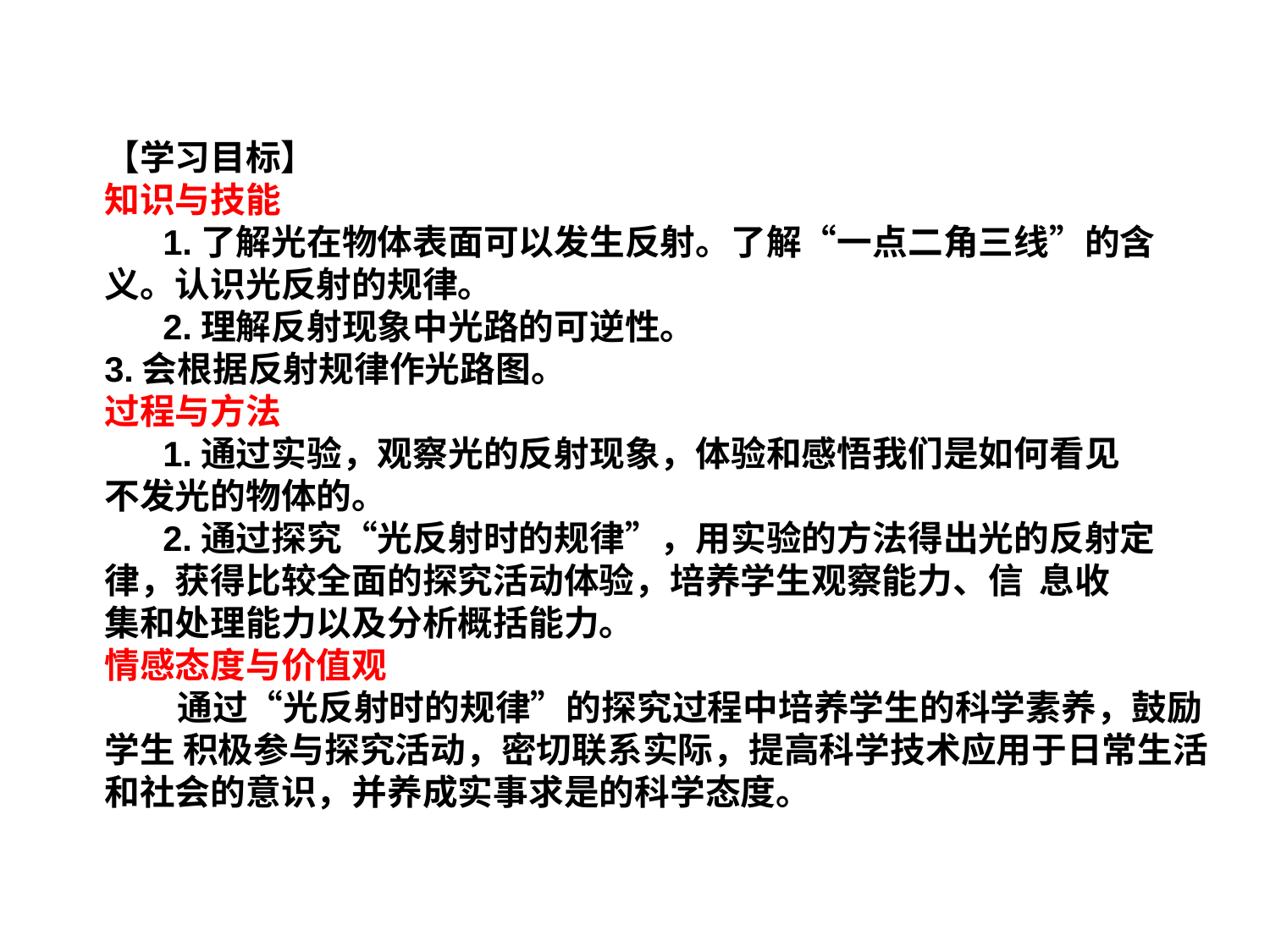

【学习目标】
知识与技能
      1.了解光在物体表面可以发生反射。了解“一点二角三线”的含
义。认识光反射的规律。
      2.理解反射现象中光路的可逆性。
3.会根据反射规律作光路图。
过程与方法
      1.通过实验，观察光的反射现象，体验和感悟我们是如何看见
不发光的物体的。
      2.通过探究“光反射时的规律”，用实验的方法得出光的反射定
律，获得比较全面的探究活动体验，培养学生观察能力、信  息收
集和处理能力以及分析概括能力。
情感态度与价值观
        通过“光反射时的规律”的探究过程中培养学生的科学素养，鼓励
学生 积极参与探究活动，密切联系实际，提高科学技术应用于日常生活
和社会的意识，并养成实事求是的科学态度。